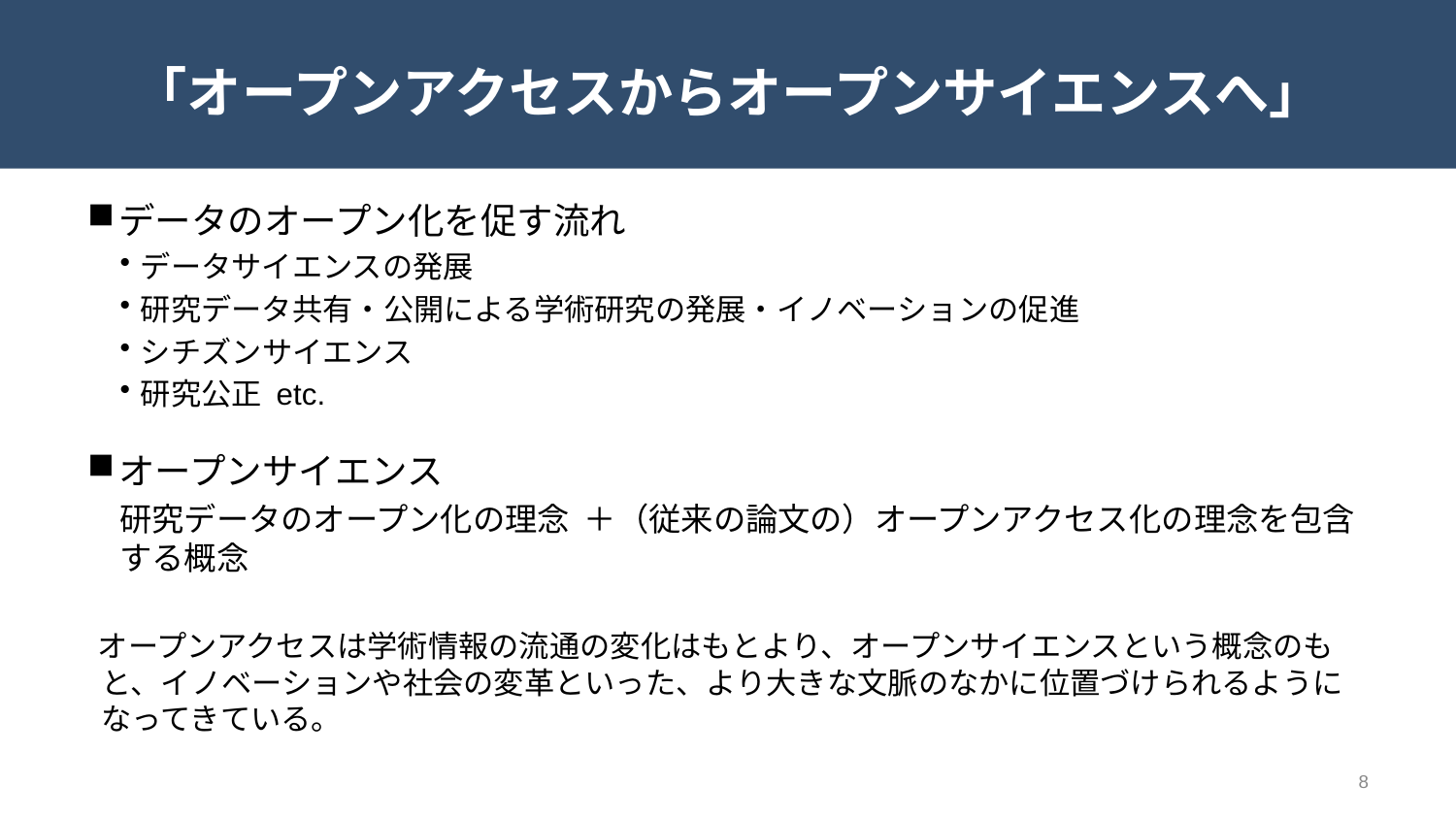

# 「オープンアクセスからオープンサイエンスへ」
データのオープン化を促す流れ
データサイエンスの発展
研究データ共有・公開による学術研究の発展・イノベーションの促進
シチズンサイエンス
研究公正 etc.

オープンサイエンス
研究データのオープン化の理念  ＋（従来の論文の）オープンアクセス化の理念を包含する概念

オープンアクセスは学術情報の流通の変化はもとより、オープンサイエンスという概念のもと、イノベーションや社会の変革といった、より大きな文脈のなかに位置づけられるようになってきている。
8